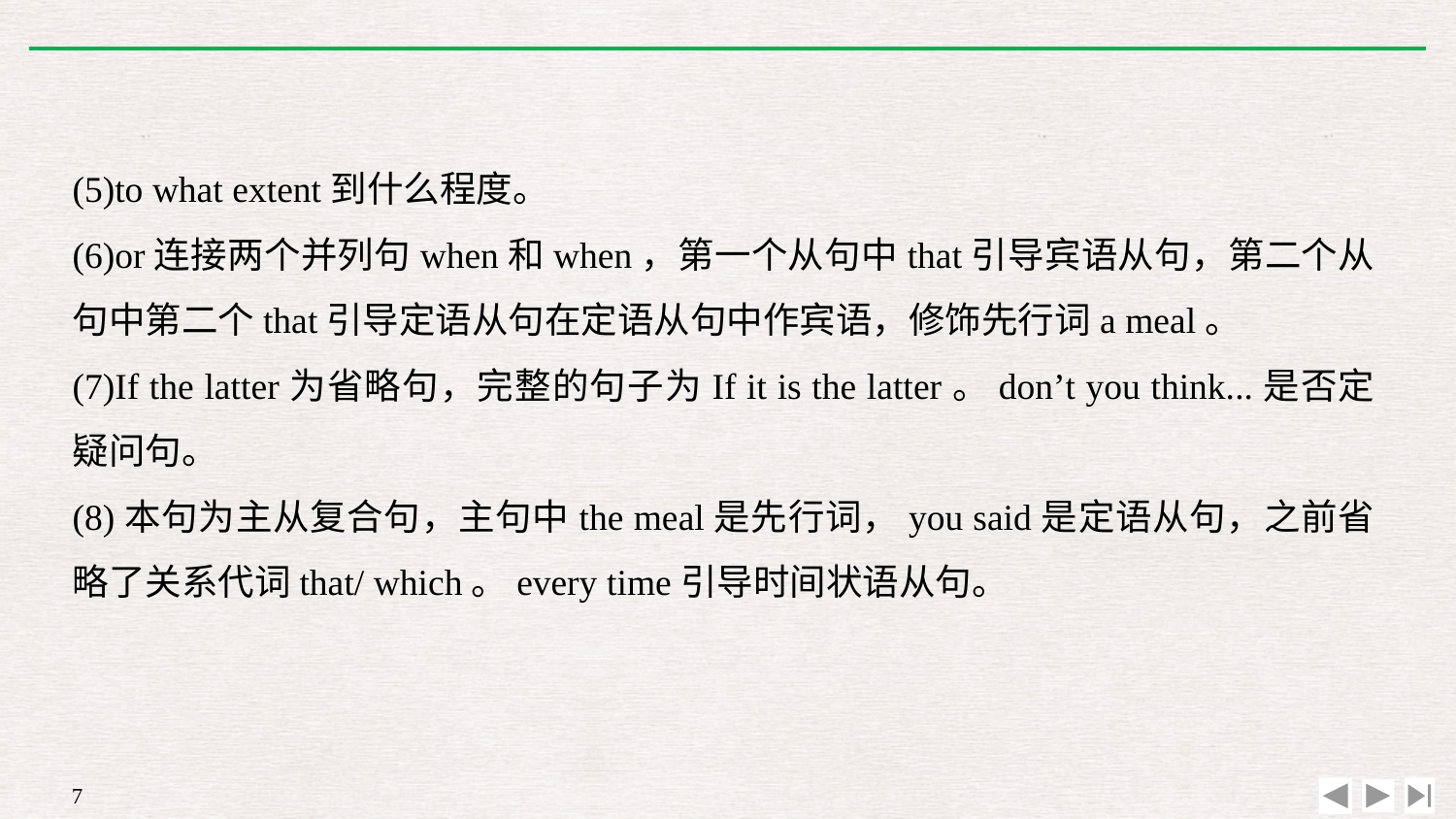

(5)to what extent到什么程度。
(6)or连接两个并列句when和when，第一个从句中that引导宾语从句，第二个从句中第二个that引导定语从句在定语从句中作宾语，修饰先行词a meal。
(7)If the latter为省略句，完整的句子为If it is the latter。don’t you think...是否定疑问句。
(8)本句为主从复合句，主句中the meal是先行词，you said是定语从句，之前省略了关系代词that/ which。every time引导时间状语从句。